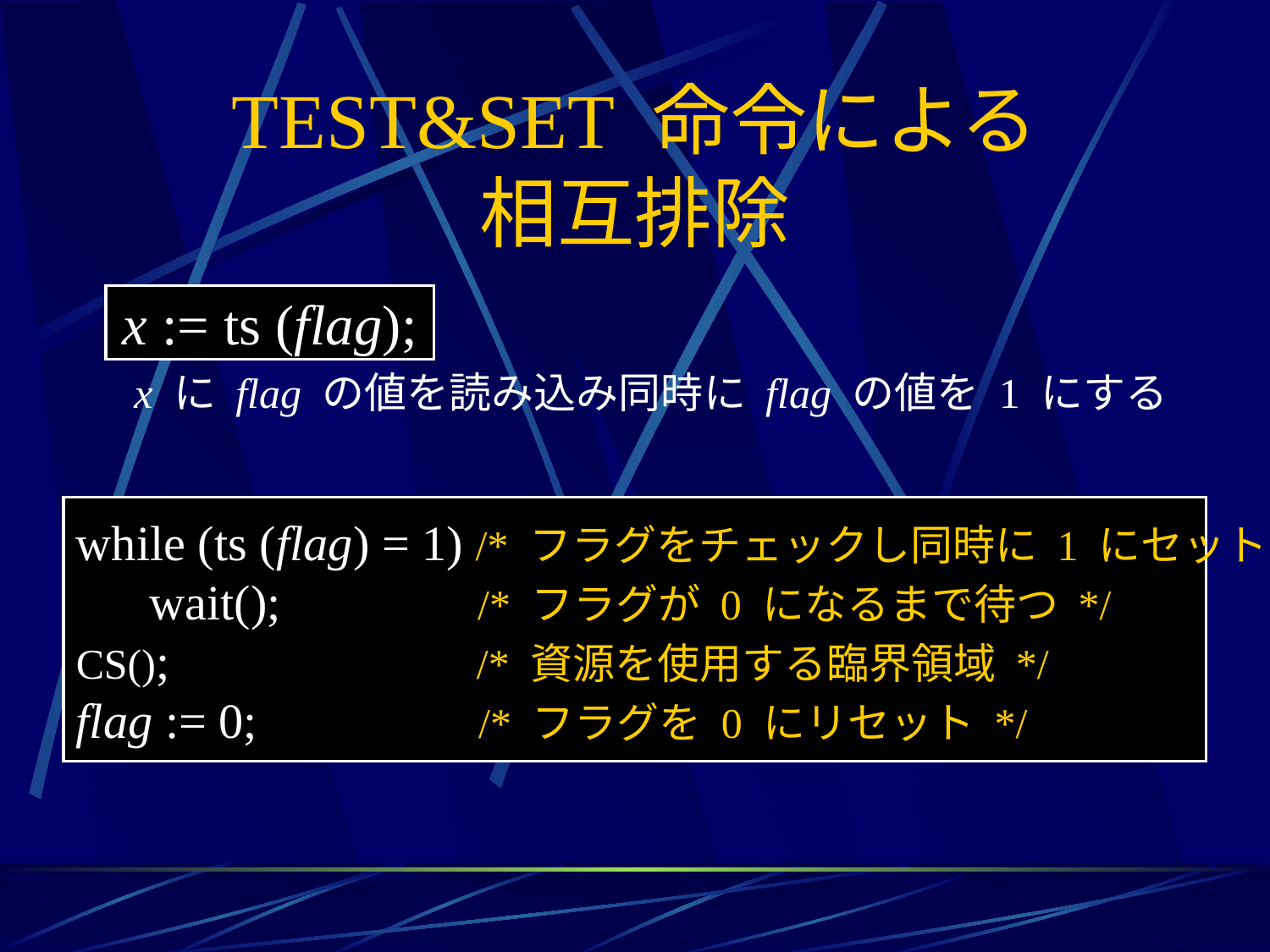

# TEST&SET 命令による 相互排除
x := ts (flag);
x に flag の値を読み込み同時に flag の値を 1 にする
while (ts (flag) = 1) /* フラグをチェックし同時に 1 にセット */
      wait();                /* フラグが 0 になるまで待つ */
CS();                         /* 資源を使用する臨界領域 */
flag := 0;                  /* フラグを 0 にリセット */